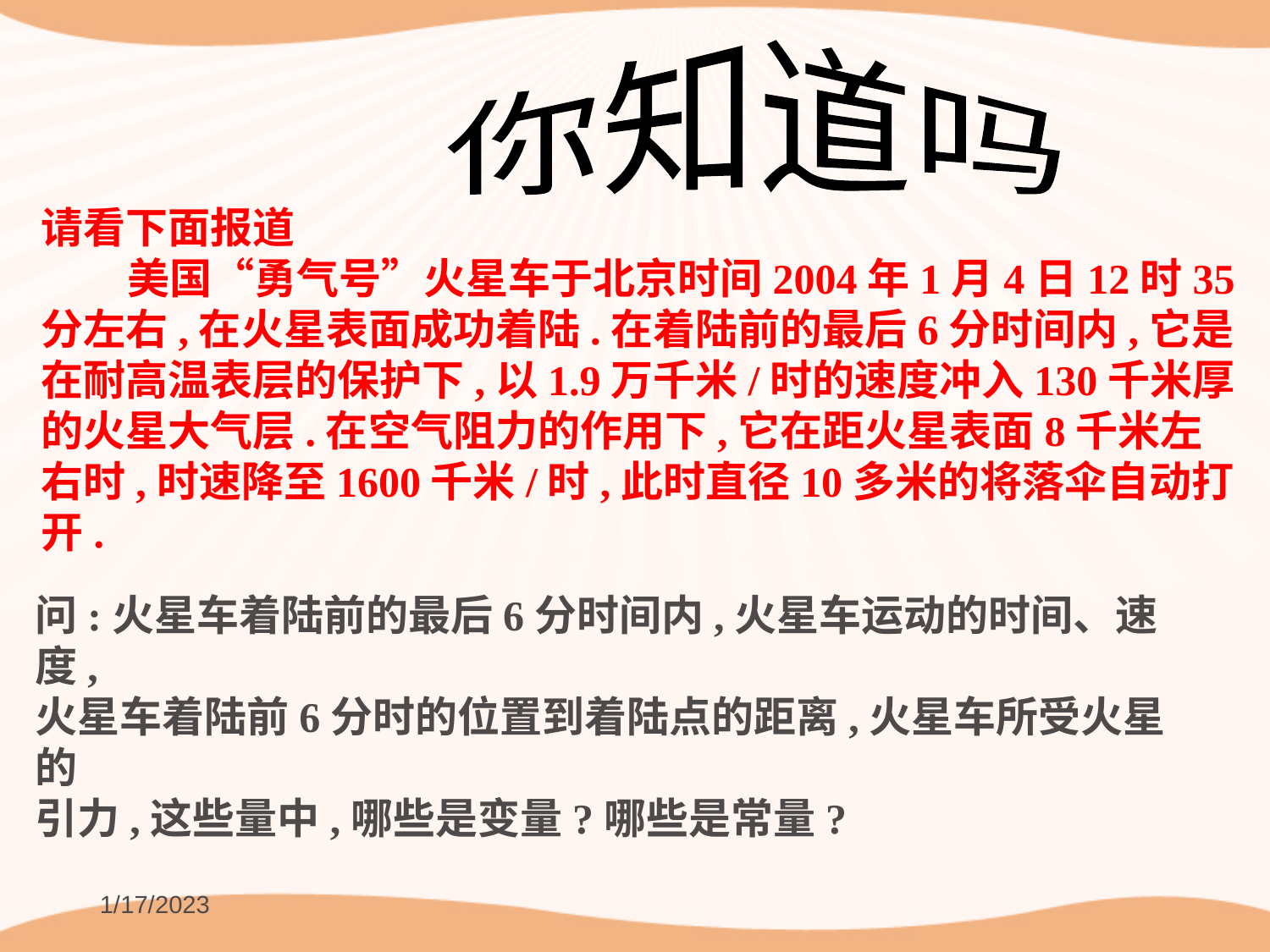

你知道吗
请看下面报道
        美国“勇气号”火星车于北京时间2004年1月4日12时35分左右,在火星表面成功着陆.在着陆前的最后6分时间内,它是在耐高温表层的保护下,以1.9万千米/时的速度冲入130千米厚的火星大气层.在空气阻力的作用下,它在距火星表面8千米左右时,时速降至1600千米/时,此时直径10多米的将落伞自动打开.
问:火星车着陆前的最后6分时间内,火星车运动的时间、速度,
火星车着陆前6分时的位置到着陆点的距离,火星车所受火星的
引力,这些量中,哪些是变量?哪些是常量?
1/17/2023